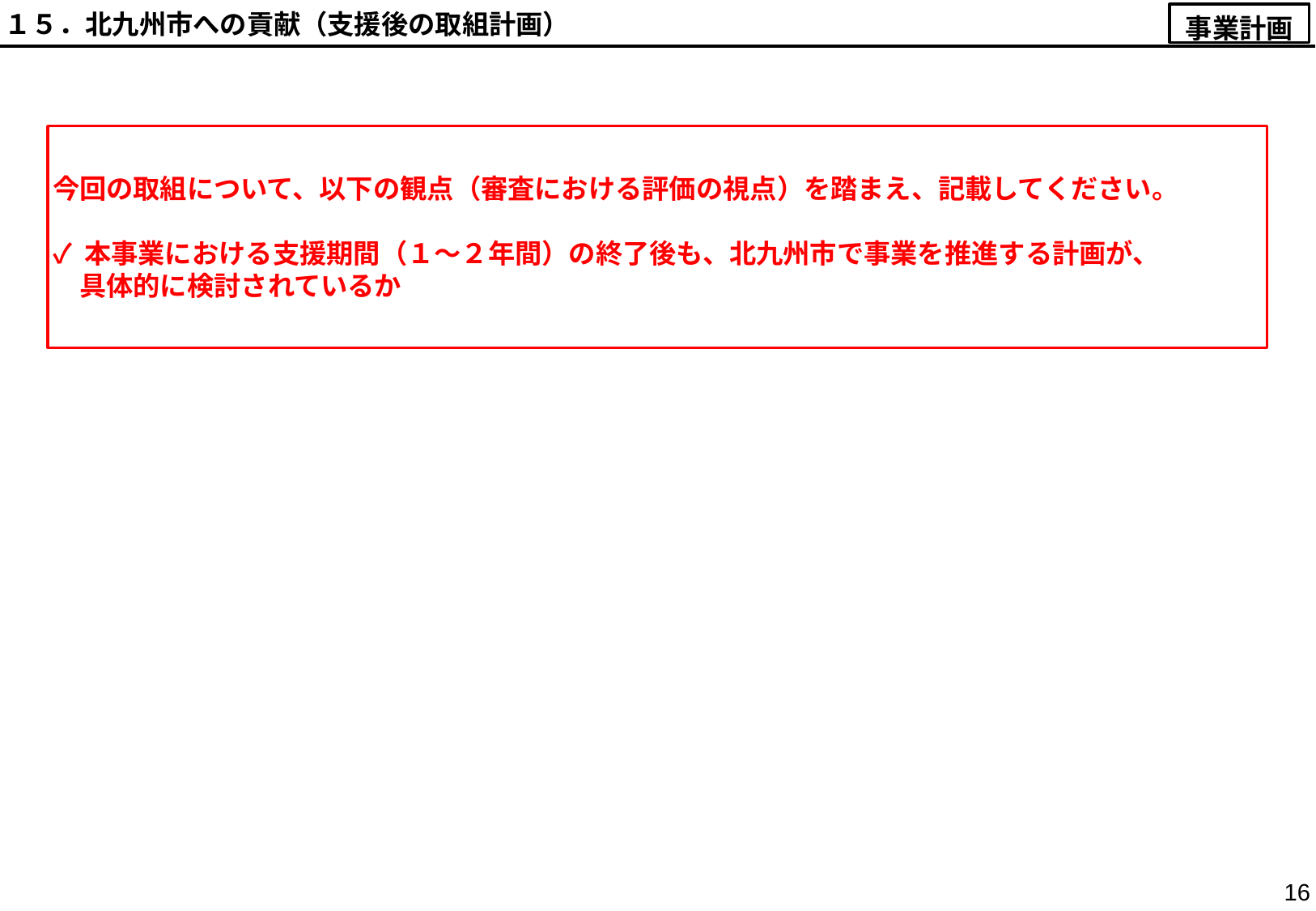

１５．北九州市への貢献（支援後の取組計画）
事業計画
今回の取組について、以下の観点（審査における評価の視点）を踏まえ、記載してください。

✓ 本事業における支援期間（１～２年間）の終了後も、北九州市で事業を推進する計画が、
　具体的に検討されているか
16